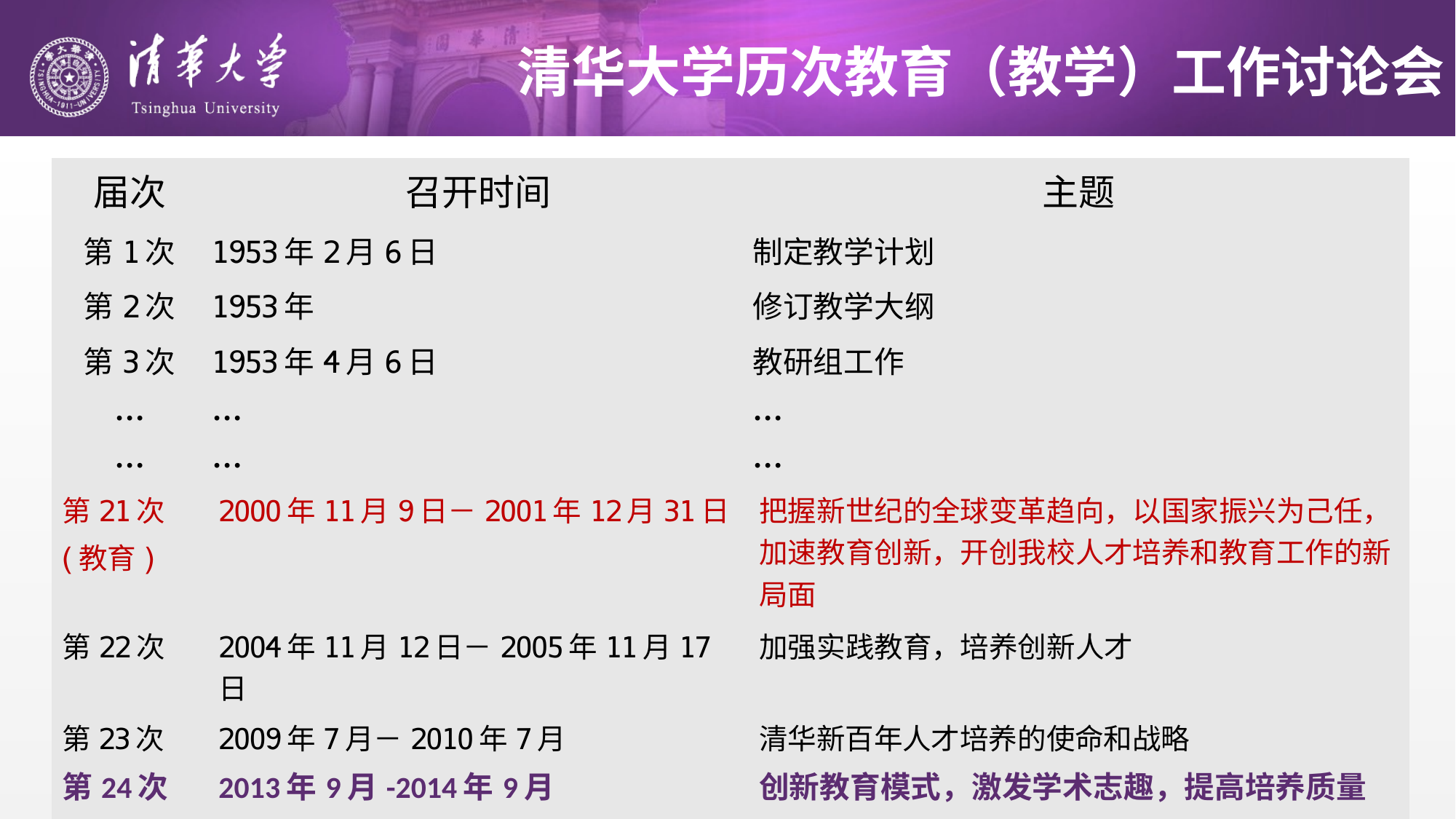

# 清华大学历次教育（教学）工作讨论会
| 届次 | 召开时间 | 主题 |
| --- | --- | --- |
| 第1次 | 1953年2月6日 | 制定教学计划 |
| 第2次 | 1953年 | 修订教学大纲 |
| 第3次 | 1953年4月6日 | 教研组工作 |
| … | … | … |
| … | … | … |
| 第21次 (教育) | 2000年11月9日－2001年12月31日 | 把握新世纪的全球变革趋向，以国家振兴为己任，加速教育创新，开创我校人才培养和教育工作的新局面 |
| 第22次 | 2004年11月12日－2005年11月17日 | 加强实践教育，培养创新人才 |
| 第23次 | 2009年7月－2010年7月 | 清华新百年人才培养的使命和战略 |
| 第24次 | 2013年9月-2014年9月 | 创新教育模式，激发学术志趣，提高培养质量 |
| 第25次 | 2018年3月-2018年9月 | 践行“三位一体”教育理念 全面建设一流人才培养模式 |